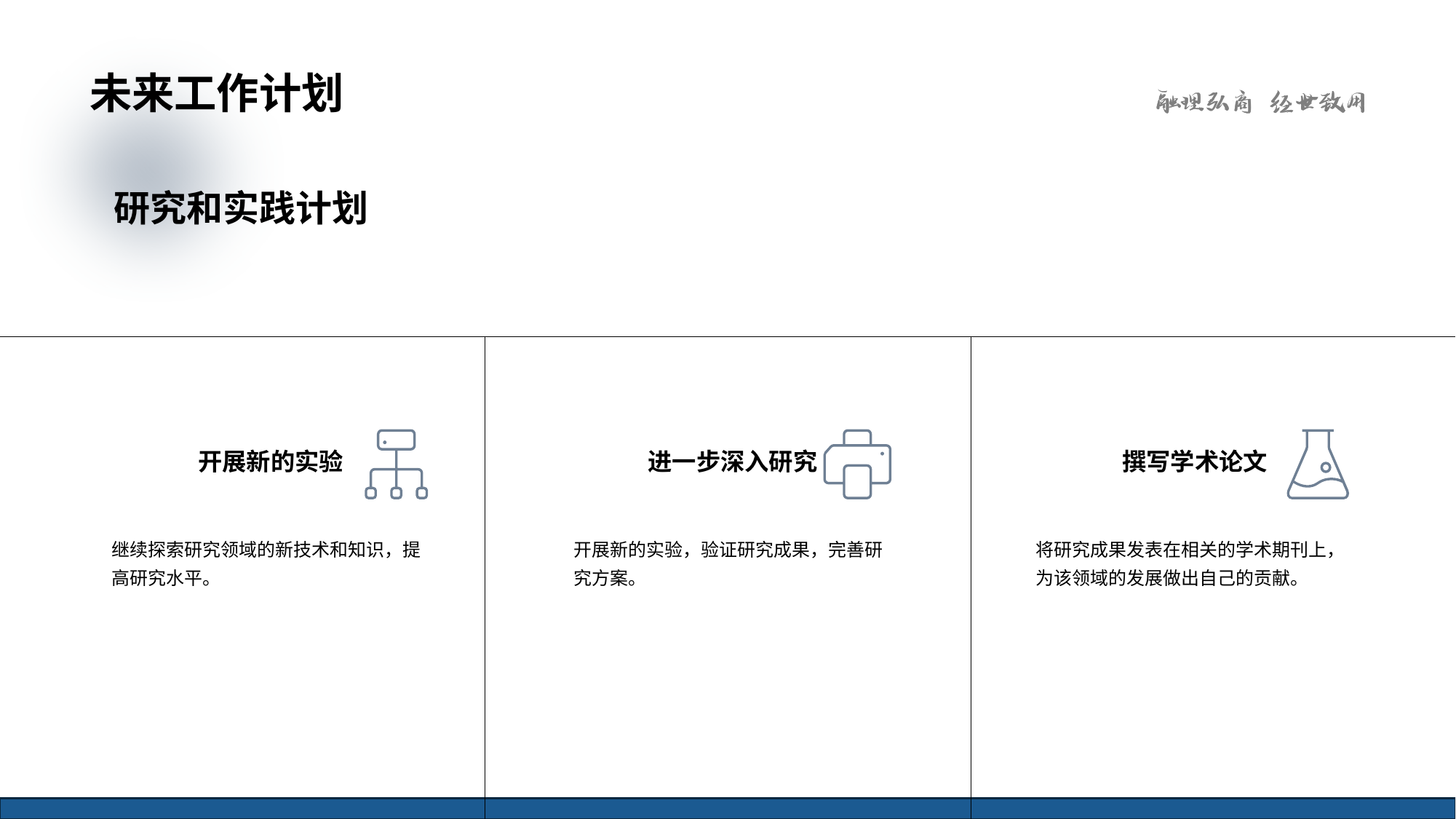

研究和实践计划

开展新的实验
继续探索研究领域的新技术和知识，提高研究水平。

进一步深入研究
开展新的实验，验证研究成果，完善研究方案。

撰写学术论文
将研究成果发表在相关的学术期刊上，为该领域的发展做出自己的贡献。
# 未来工作计划